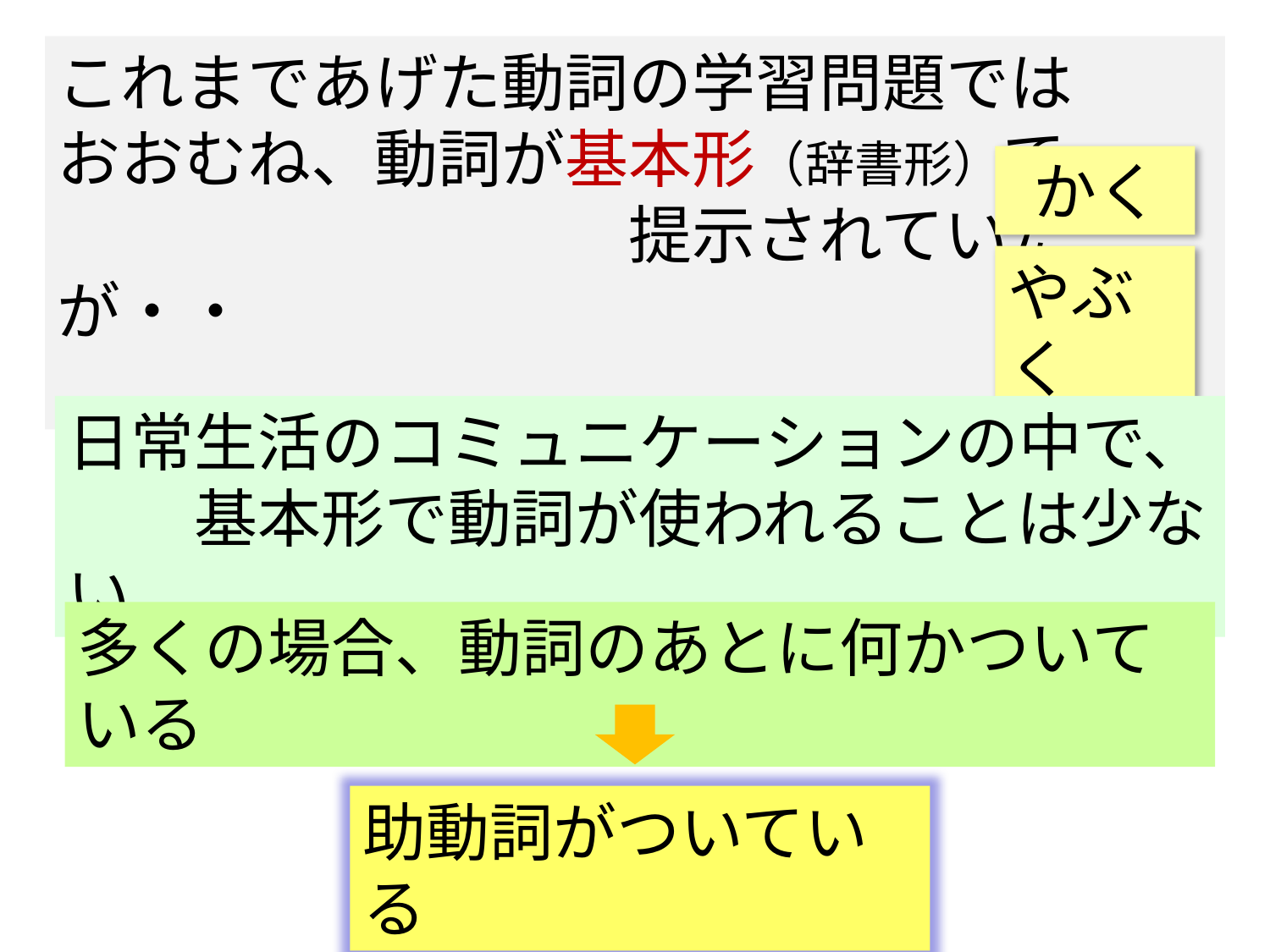

これまであげた動詞の学習問題では
おおむね、動詞が基本形（辞書形）で
　　　　　　　　　提示されていたが・・

かく
やぶく
日常生活のコミュニケーションの中で、
　　基本形で動詞が使われることは少ない
多くの場合、動詞のあとに何かついている

助動詞がついている